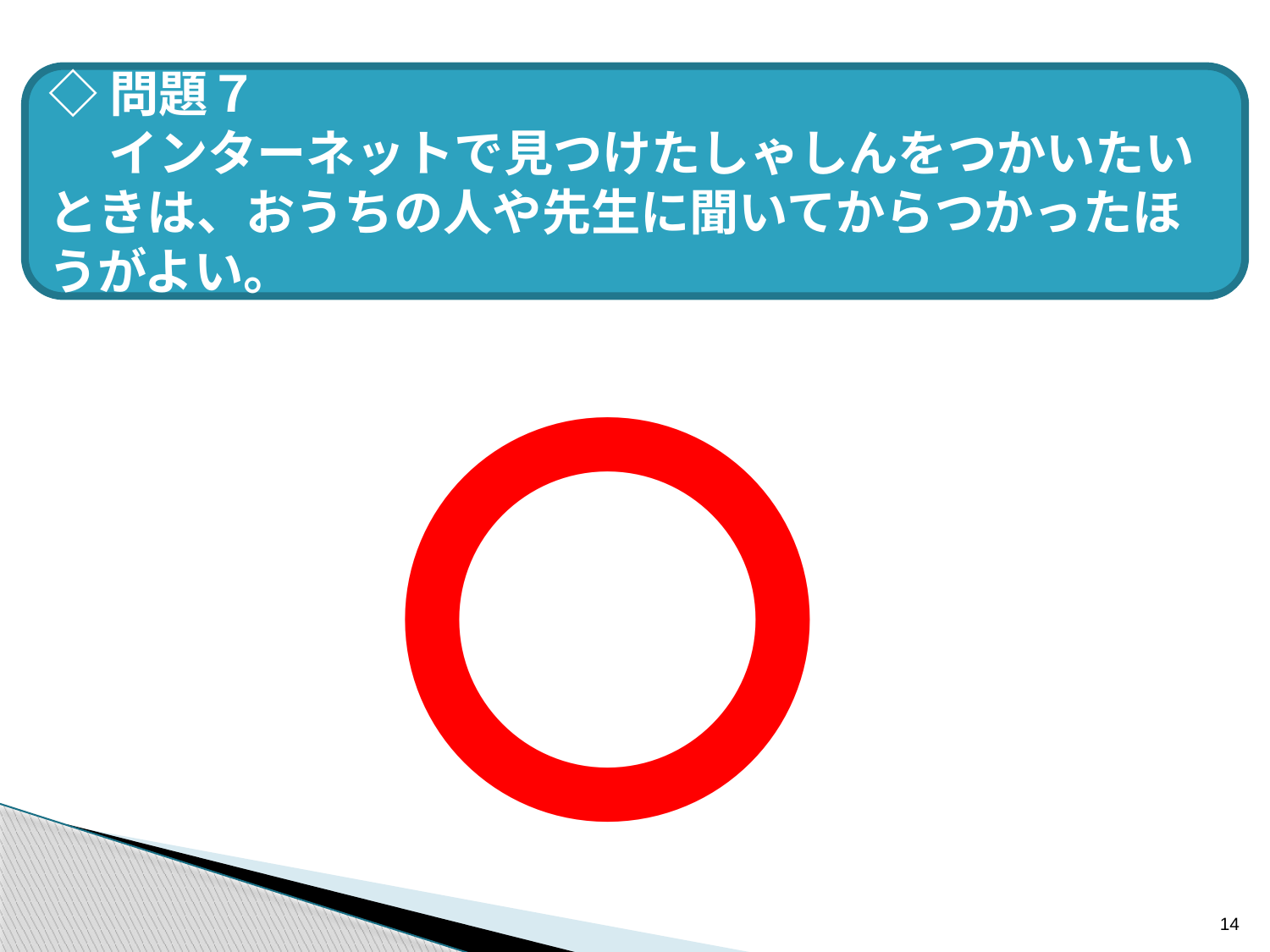

◇問題７
　 インターネットで見つけたしゃしんをつかいたいときは、おうちの人や先生に聞いてからつかったほうがよい。

〇

14